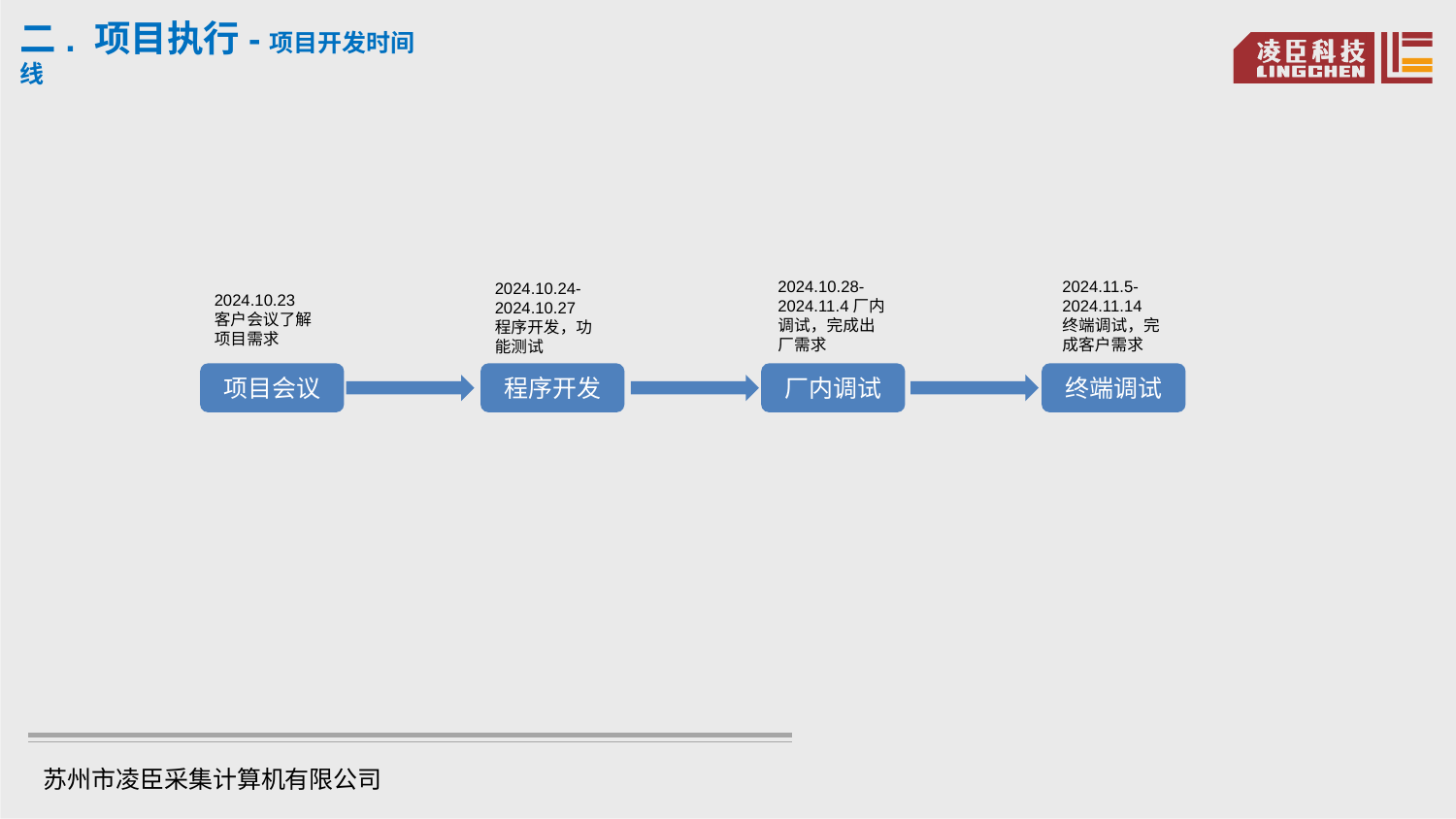

二. 项目执行-项目开发时间线

2024.10.28-2024.11.4厂内调试，完成出厂需求
2024.11.5-2024.11.14
终端调试，完成客户需求
2024.10.24-2024.10.27
程序开发，功能测试
2024.10.23
客户会议了解项目需求
项目会议
程序开发
厂内调试
终端调试